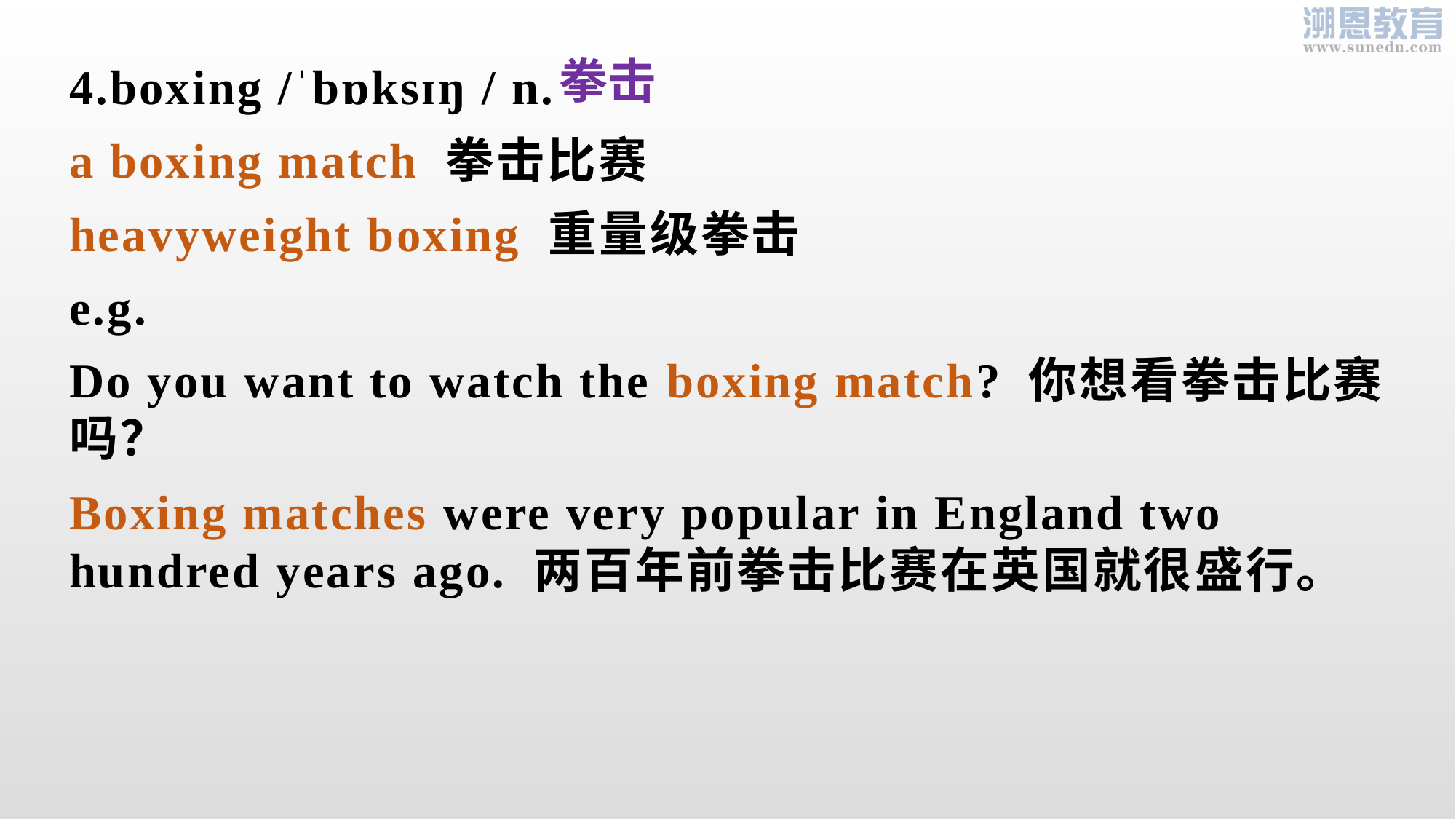

拳击
4.boxing /ˈbɒksɪŋ / n.
a boxing match 拳击比赛
heavyweight boxing 重量级拳击
e.g.
Do you want to watch the boxing match? 你想看拳击比赛吗？
Boxing matches were very popular in England two hundred years ago. 两百年前拳击比赛在英国就很盛行。